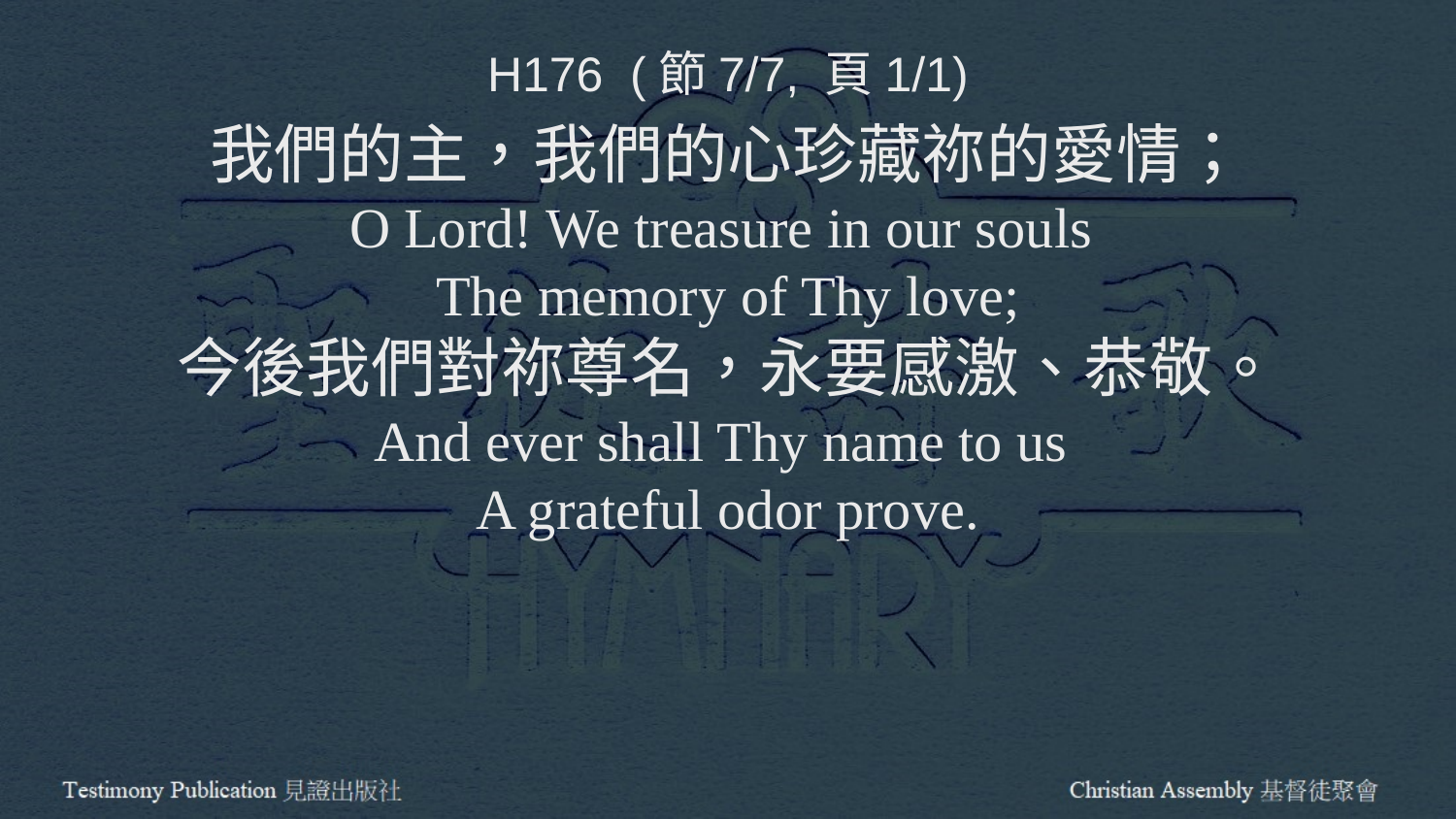

H176  (節7/7, 頁1/1)
我們的主，我們的心珍藏祢的愛情；
O Lord! We treasure in our souls
The memory of Thy love;
今後我們對祢尊名，永要感激、恭敬。
And ever shall Thy name to us
A grateful odor prove.